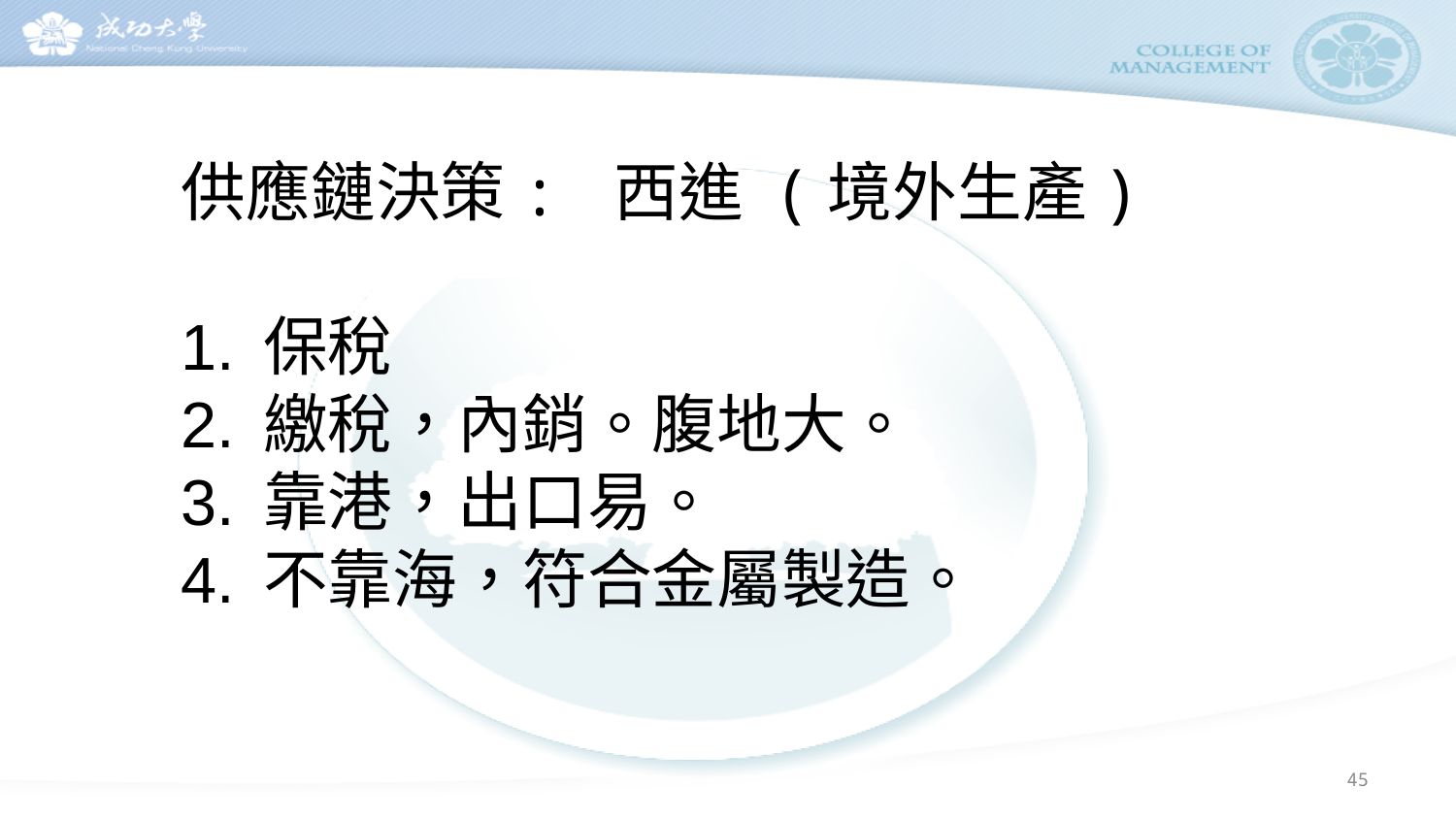

供應鏈決策: 西進 (境外生產)

保稅
繳稅，內銷。腹地大。
靠港，出口易。
不靠海，符合金屬製造。

45